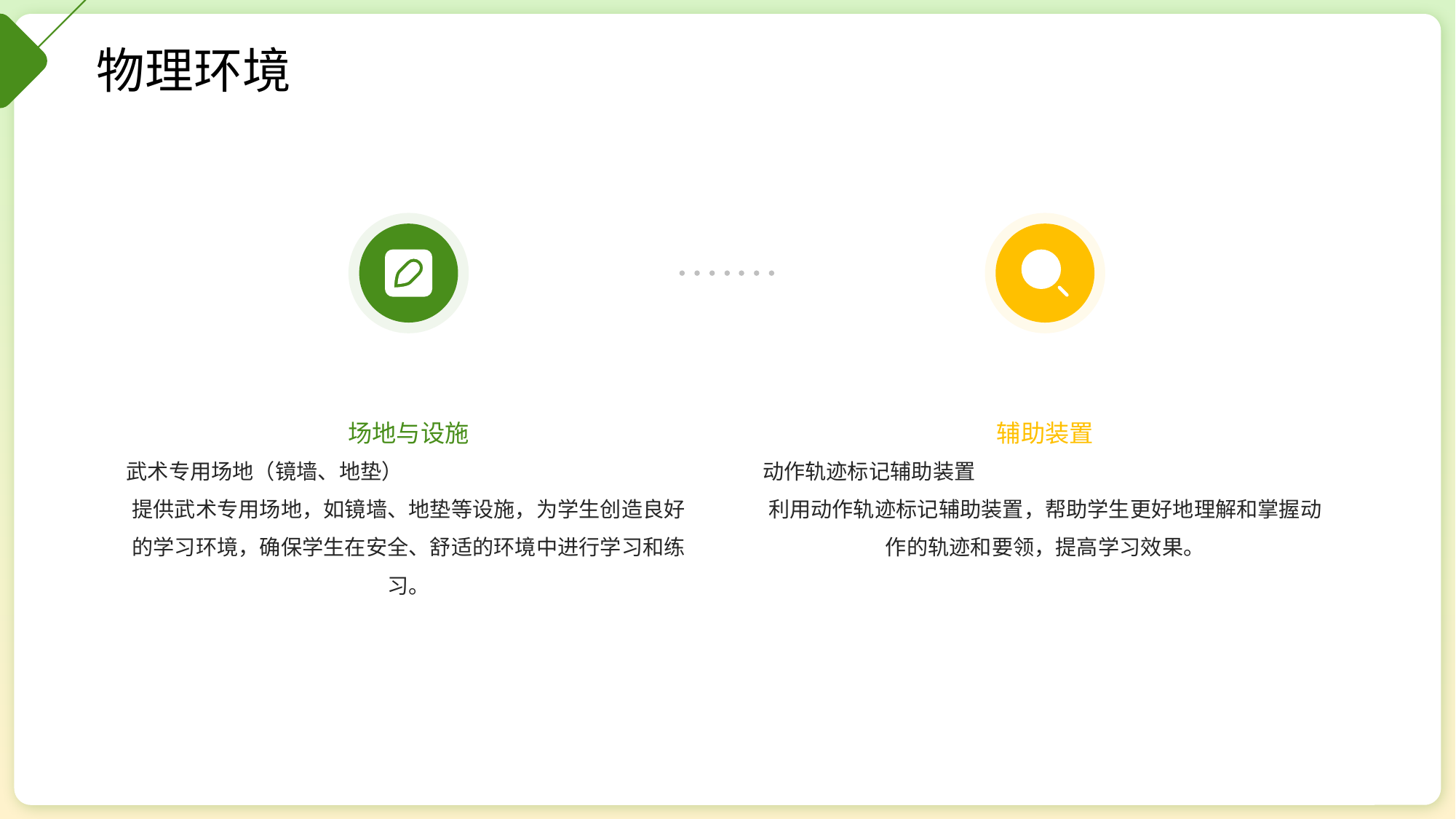

物理环境

场地与设施
辅助装置
武术专用场地（镜墙、地垫）
提供武术专用场地，如镜墙、地垫等设施，为学生创造良好的学习环境，确保学生在安全、舒适的环境中进行学习和练习。
动作轨迹标记辅助装置
利用动作轨迹标记辅助装置，帮助学生更好地理解和掌握动作的轨迹和要领，提高学习效果。